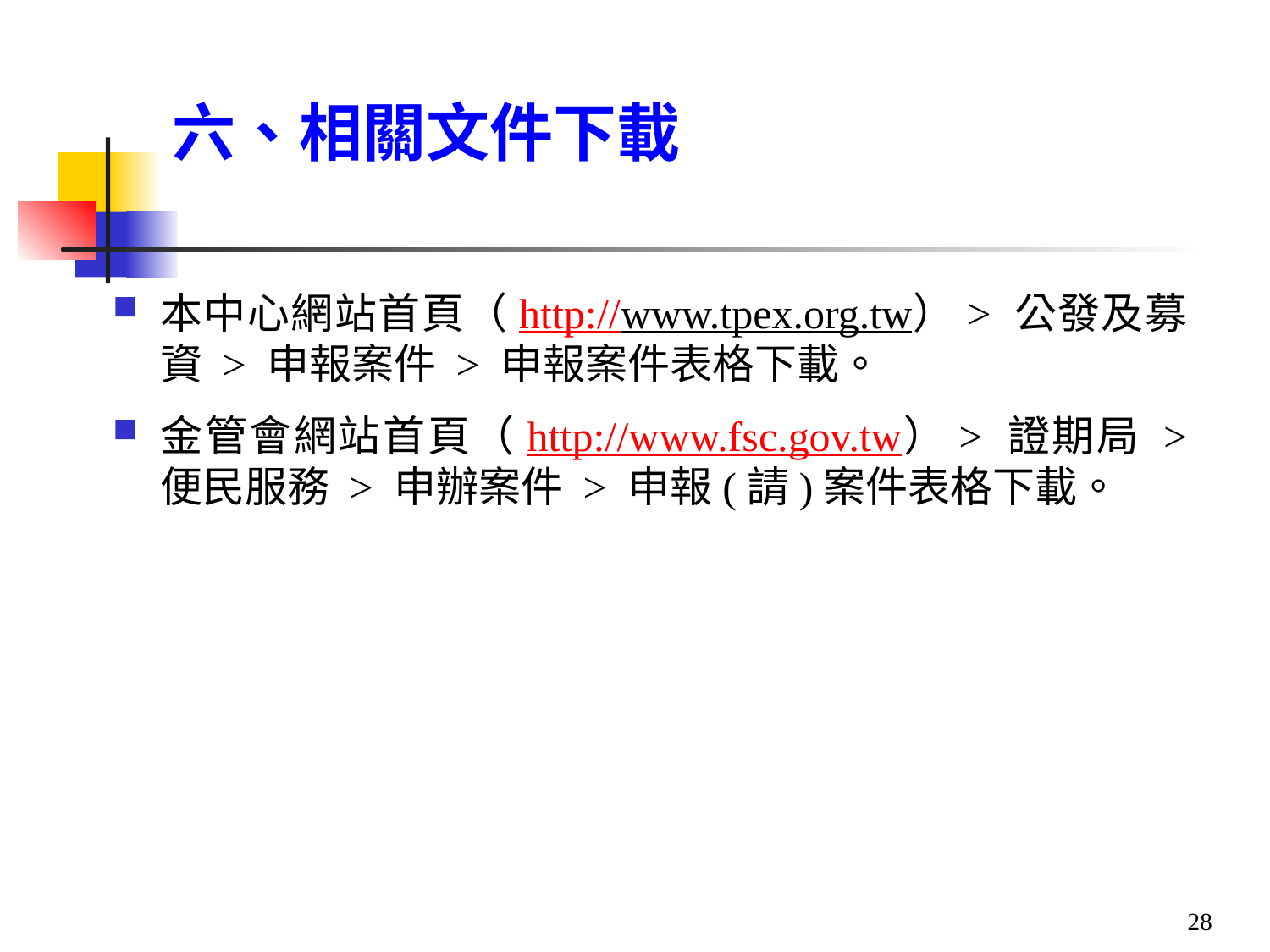

# 六、相關文件下載
本中心網站首頁（http://www.tpex.org.tw）> 公發及募資 > 申報案件 > 申報案件表格下載。
金管會網站首頁（http://www.fsc.gov.tw）> 證期局 > 便民服務 > 申辦案件 > 申報(請)案件表格下載。
28